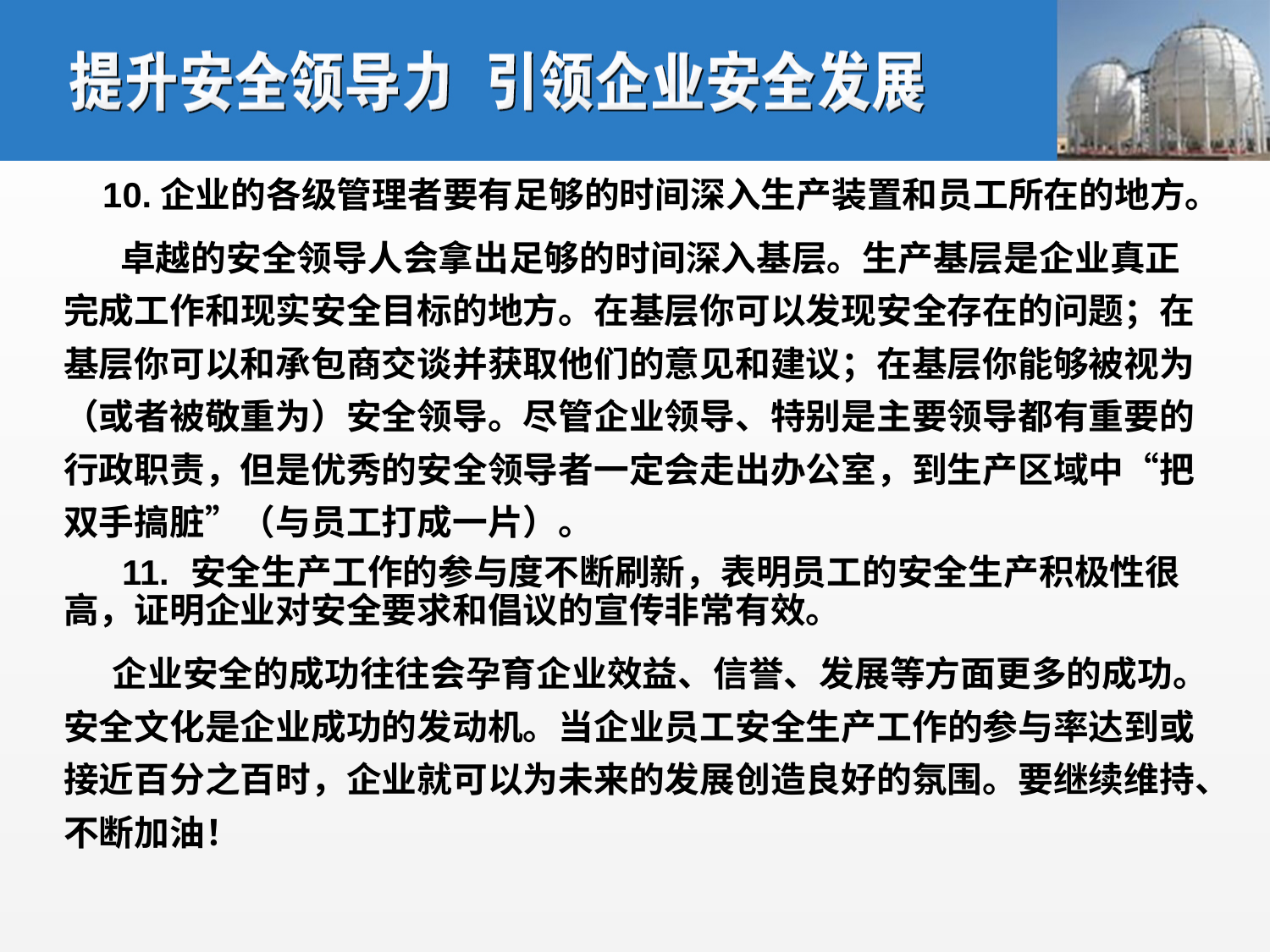

10.企业的各级管理者要有足够的时间深入生产装置和员工所在的地方。
      卓越的安全领导人会拿出足够的时间深入基层。生产基层是企业真正完成工作和现实安全目标的地方。在基层你可以发现安全存在的问题；在基层你可以和承包商交谈并获取他们的意见和建议；在基层你能够被视为（或者被敬重为）安全领导。尽管企业领导、特别是主要领导都有重要的行政职责，但是优秀的安全领导者一定会走出办公室，到生产区域中“把双手搞脏”（与员工打成一片）。
      11.	安全生产工作的参与度不断刷新，表明员工的安全生产积极性很高，证明企业对安全要求和倡议的宣传非常有效。
     企业安全的成功往往会孕育企业效益、信誉、发展等方面更多的成功。安全文化是企业成功的发动机。当企业员工安全生产工作的参与率达到或接近百分之百时，企业就可以为未来的发展创造良好的氛围。要继续维持、不断加油！